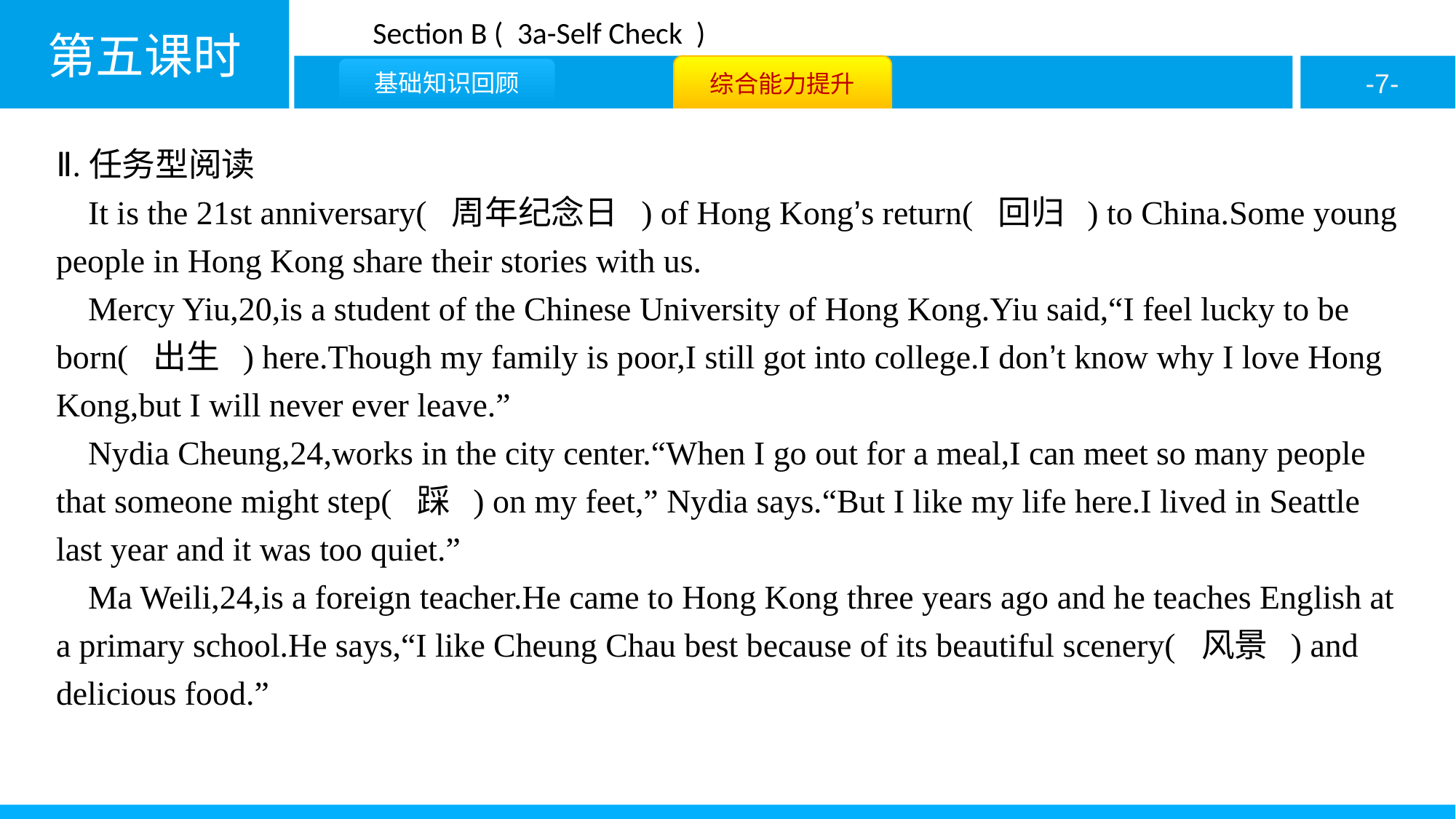

Ⅱ.任务型阅读
It is the 21st anniversary(  周年纪念日  ) of Hong Kong’s return(  回归  ) to China.Some young people in Hong Kong share their stories with us.
Mercy Yiu,20,is a student of the Chinese University of Hong Kong.Yiu said,“I feel lucky to be born(  出生  ) here.Though my family is poor,I still got into college.I don’t know why I love Hong Kong,but I will never ever leave.”
Nydia Cheung,24,works in the city center.“When I go out for a meal,I can meet so many people that someone might step(  踩  ) on my feet,” Nydia says.“But I like my life here.I lived in Seattle last year and it was too quiet.”
Ma Weili,24,is a foreign teacher.He came to Hong Kong three years ago and he teaches English at a primary school.He says,“I like Cheung Chau best because of its beautiful scenery(  风景  ) and delicious food.”